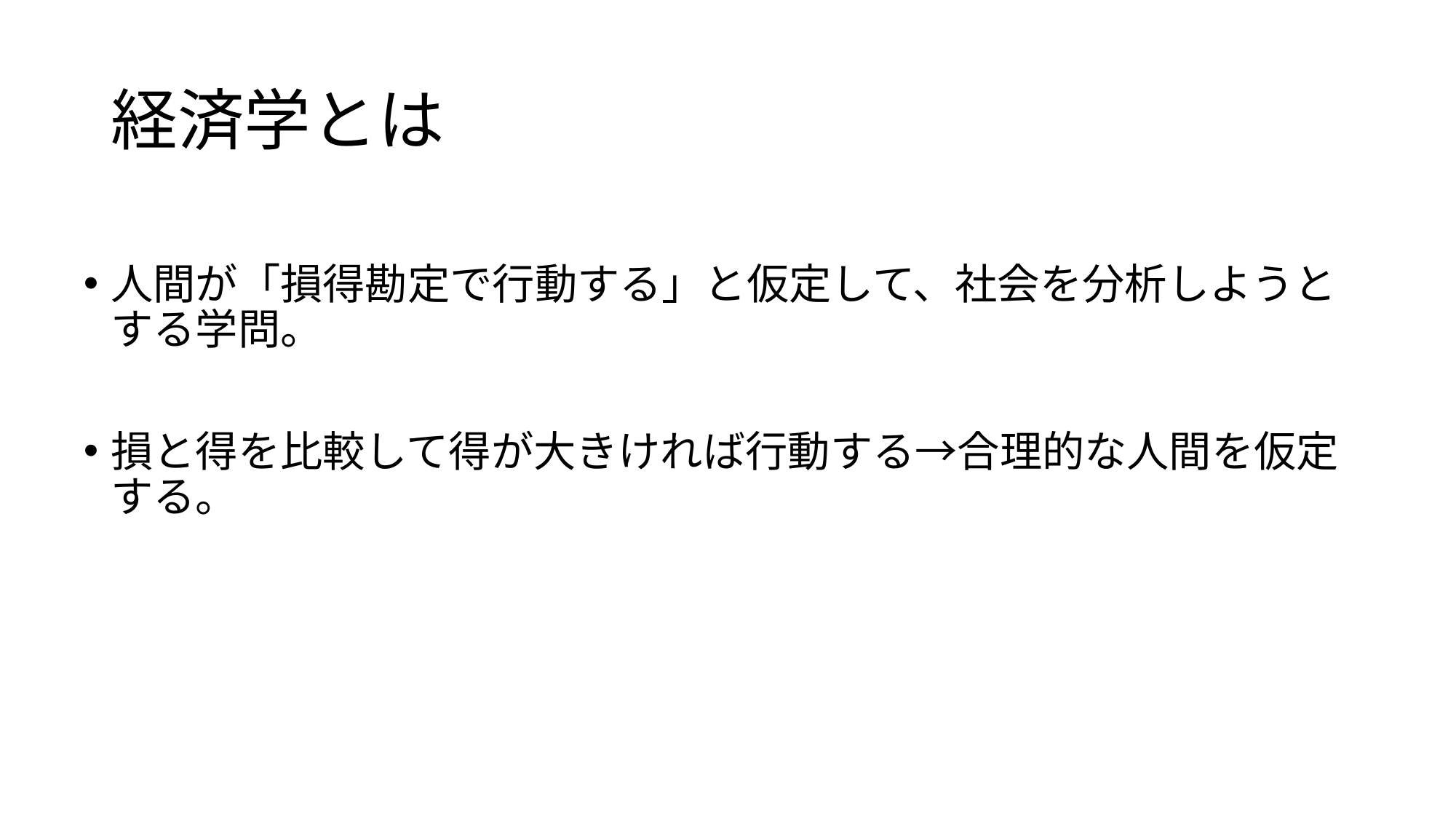

# 経済学とは

人間が「損得勘定で行動する」と仮定して、社会を分析しようとする学問。

損と得を比較して得が大きければ行動する→合理的な人間を仮定する。